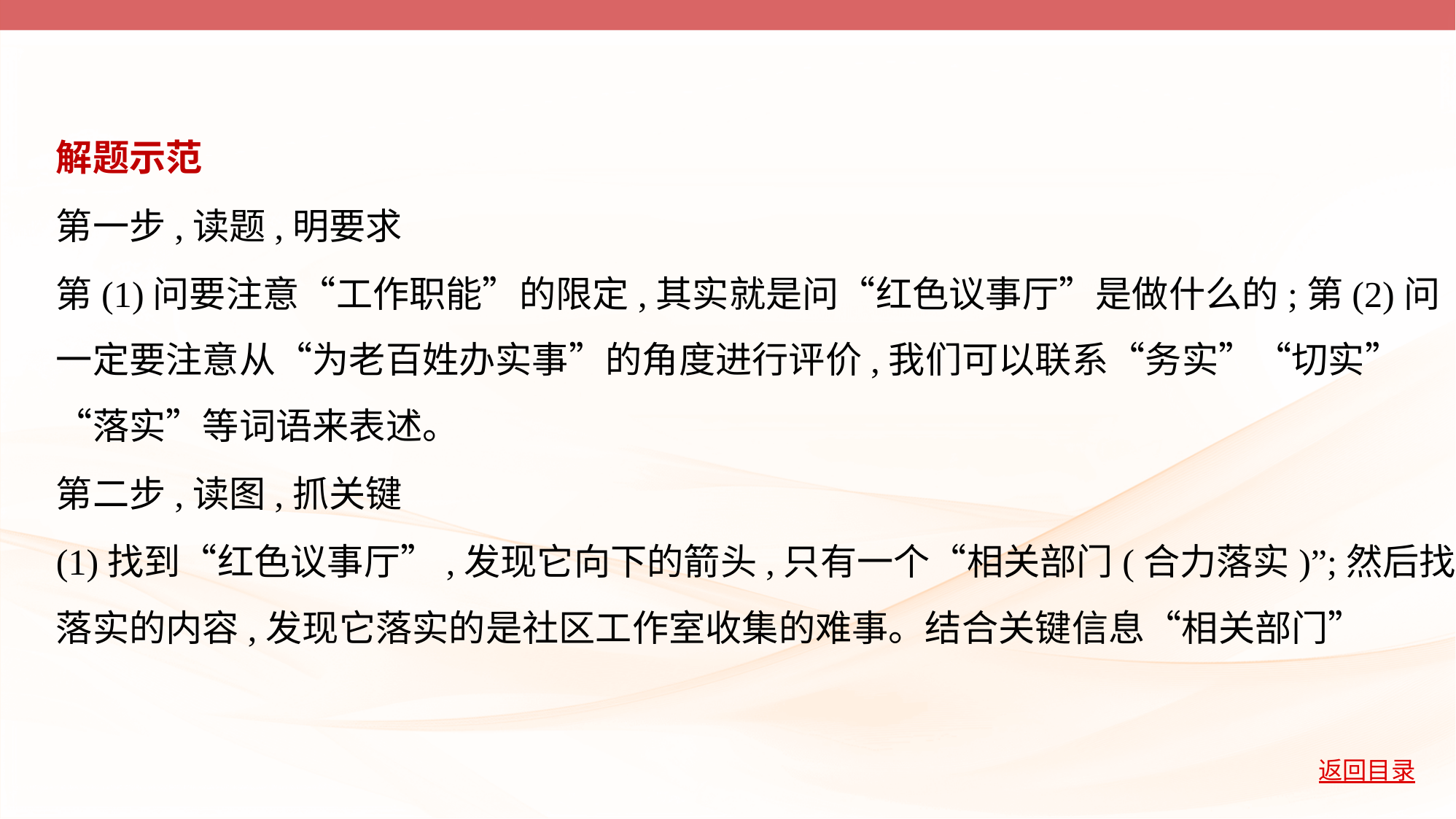

解题示范
第一步,读题,明要求
第(1)问要注意“工作职能”的限定,其实就是问“红色议事厅”是做什么的;第(2)问
一定要注意从“为老百姓办实事”的角度进行评价,我们可以联系“务实”“切实”
“落实”等词语来表述。
第二步,读图,抓关键
(1)找到“红色议事厅”,发现它向下的箭头,只有一个“相关部门(合力落实)”;然后找
落实的内容,发现它落实的是社区工作室收集的难事。结合关键信息“相关部门”